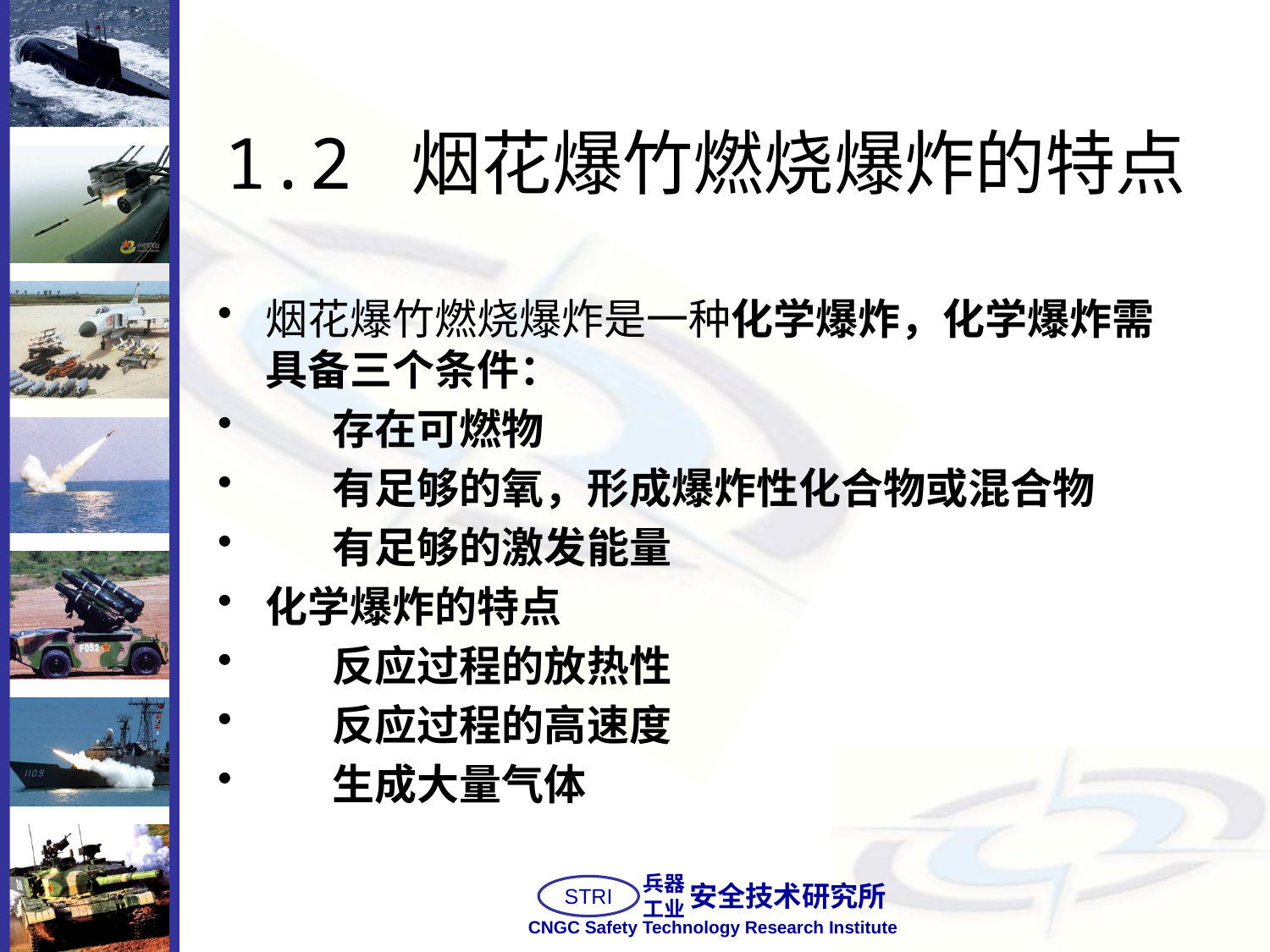

# 1.2 烟花爆竹燃烧爆炸的特点
烟花爆竹燃烧爆炸是一种化学爆炸，化学爆炸需具备三个条件：
      存在可燃物
      有足够的氧，形成爆炸性化合物或混合物
      有足够的激发能量
化学爆炸的特点
      反应过程的放热性
      反应过程的高速度
      生成大量气体